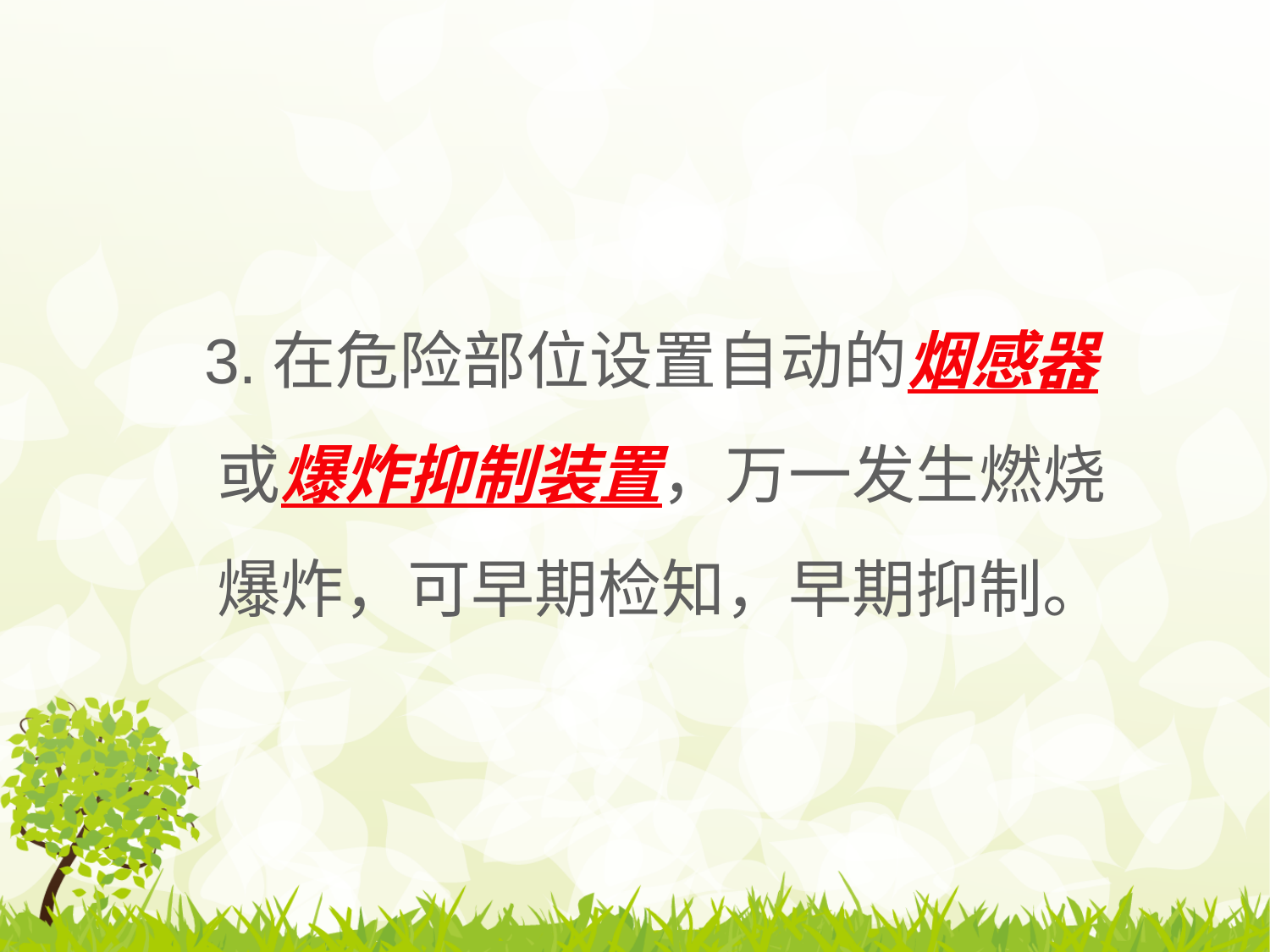

3.在危险部位设置自动的烟感器或爆炸抑制装置，万一发生燃烧爆炸，可早期检知，早期抑制。